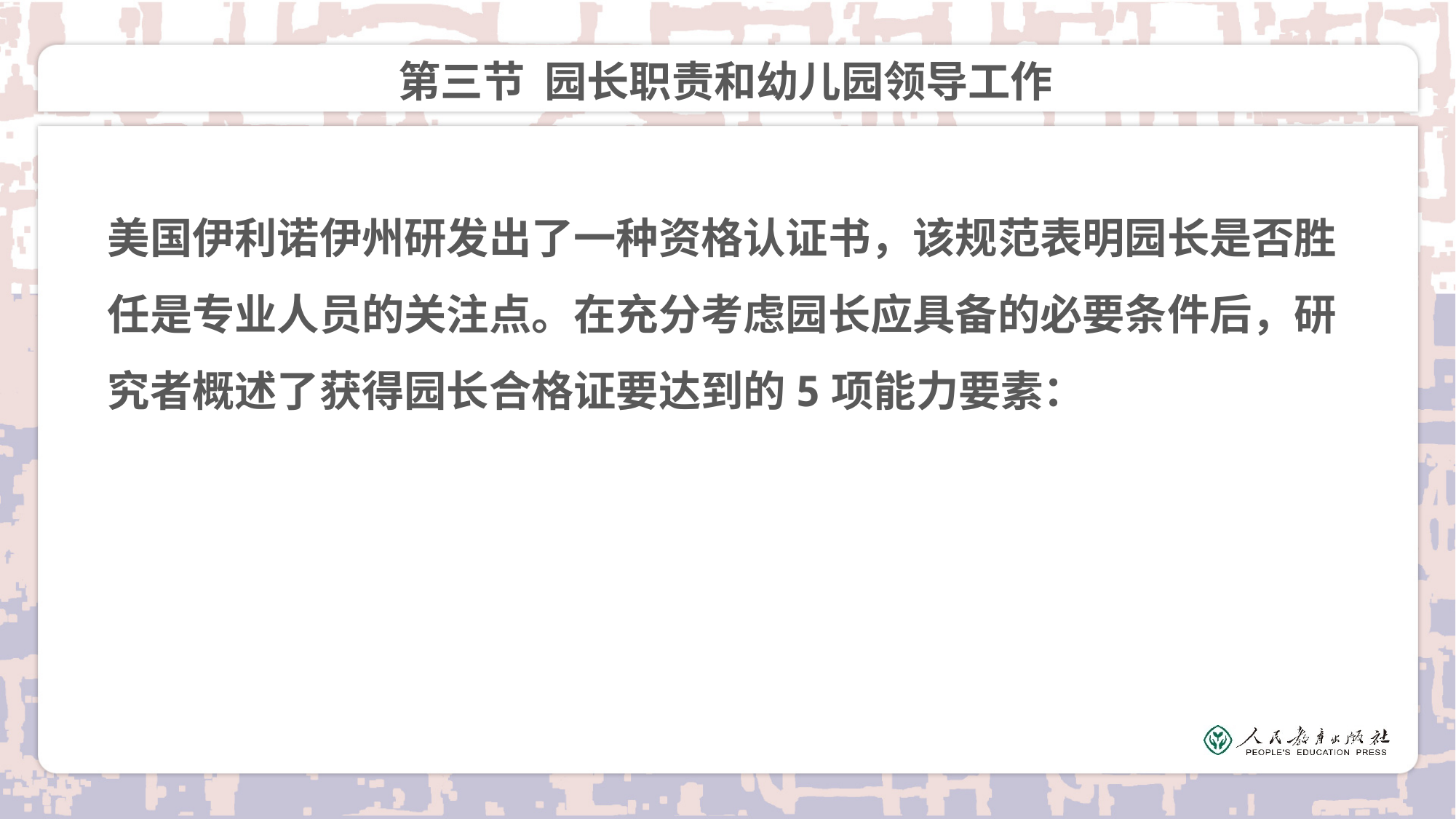

# 第三节  园长职责和幼儿园领导工作
美国伊利诺伊州研发出了一种资格认证书，该规范表明园长是否胜任是专业人员的关注点。在充分考虑园长应具备的必要条件后，研究者概述了获得园长合格证要达到的5项能力要素：